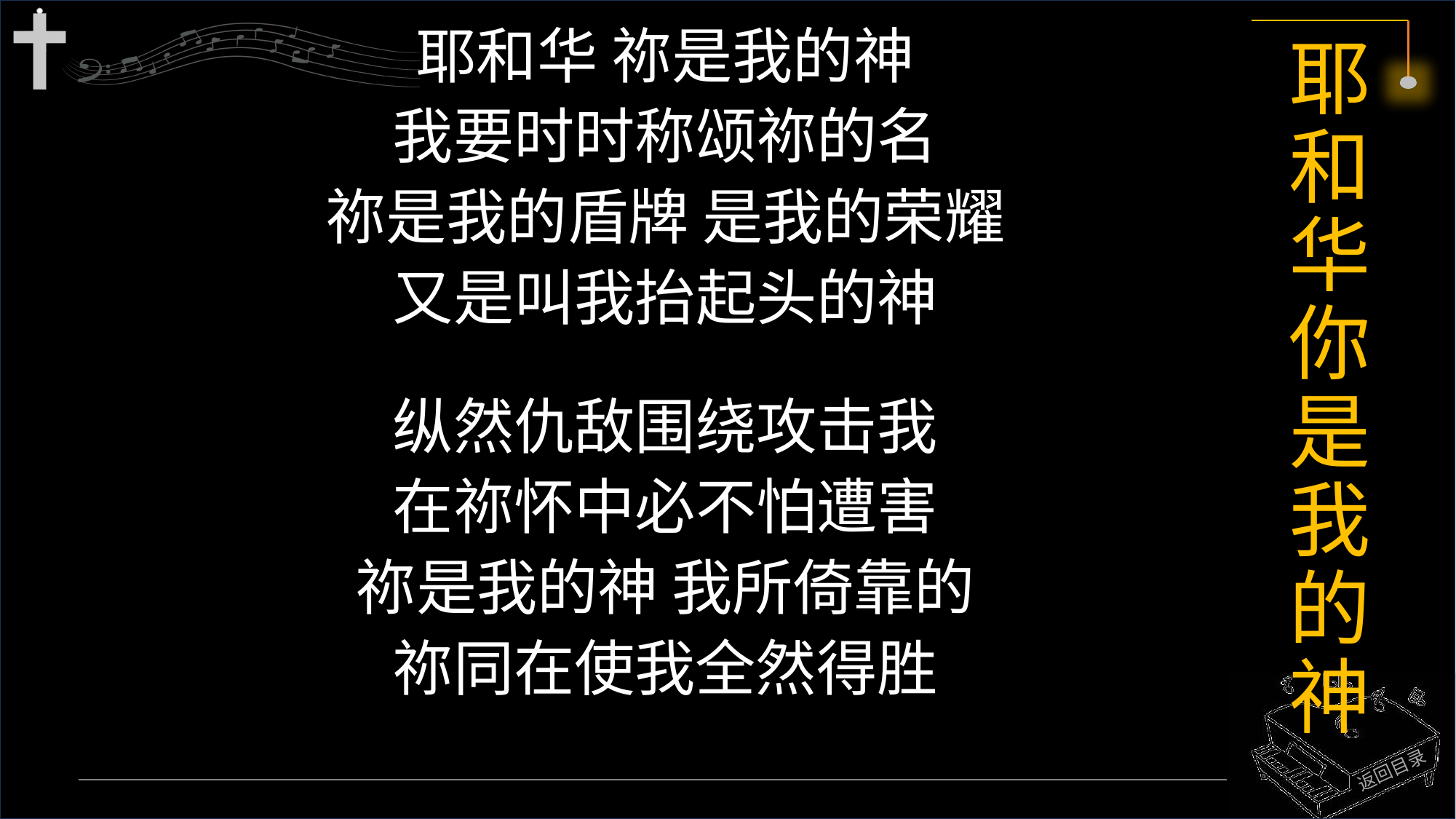

耶和华 祢是我的神
我要时时称颂祢的名
祢是我的盾牌 是我的荣耀
又是叫我抬起头的神

纵然仇敌围绕攻击我
在祢怀中必不怕遭害
祢是我的神 我所倚靠的
祢同在使我全然得胜
# 耶和华你是我的神